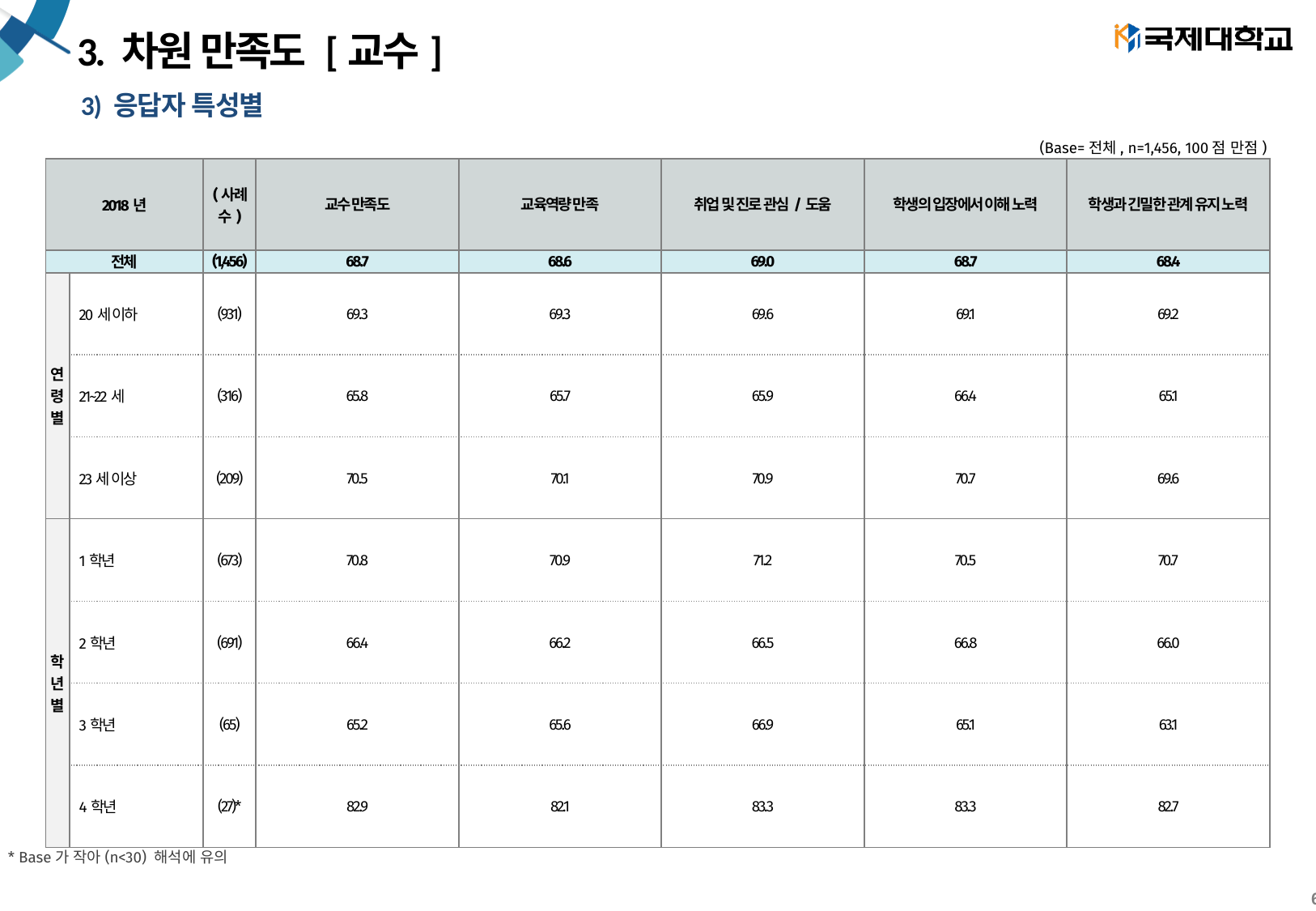

# 3. 차원 만족도 [교수]
3) 응답자 특성별
(Base=전체, n=1,456, 100점 만점)
| 2018년 |  | (사례수) | 교수 만족도 | 교육역량 만족 | 취업 및 진로 관심/도움 | 학생의 입장에서 이해 노력 | 학생과 긴밀한 관계 유지 노력 |
| --- | --- | --- | --- | --- | --- | --- | --- |
| 전체 |  | (1,456) | 68.7 | 68.6 | 69.0 | 68.7 | 68.4 |
| 연 령 별 | 20세 이하 | (931) | 69.3 | 69.3 | 69.6 | 69.1 | 69.2 |
|  | 21~22세 | (316) | 65.8 | 65.7 | 65.9 | 66.4 | 65.1 |
|  | 23세 이상 | (209) | 70.5 | 70.1 | 70.9 | 70.7 | 69.6 |
| 학 년 별 | 1학년 | (673) | 70.8 | 70.9 | 71.2 | 70.5 | 70.7 |
|  | 2학년 | (691) | 66.4 | 66.2 | 66.5 | 66.8 | 66.0 |
|  | 3학년 | (65) | 65.2 | 65.6 | 66.9 | 65.1 | 63.1 |
|  | 4학년 | (27)\* | 82.9 | 82.1 | 83.3 | 83.3 | 82.7 |
* Base가 작아(n<30) 해석에 유의